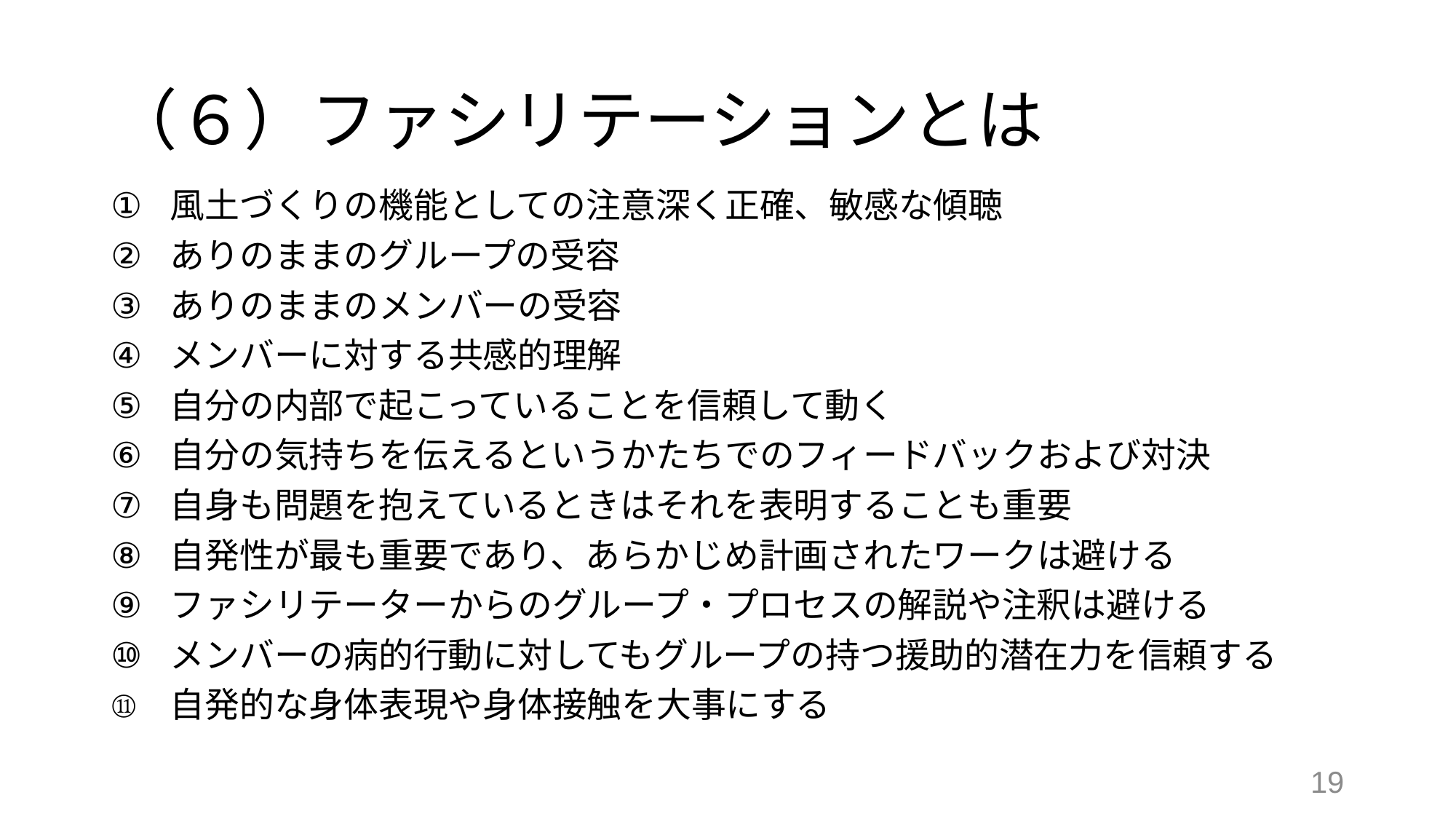

# （６）ファシリテーションとは
風土づくりの機能としての注意深く正確、敏感な傾聴
ありのままのグループの受容
ありのままのメンバーの受容
メンバーに対する共感的理解
自分の内部で起こっていることを信頼して動く
自分の気持ちを伝えるというかたちでのフィードバックおよび対決
自身も問題を抱えているときはそれを表明することも重要
自発性が最も重要であり、あらかじめ計画されたワークは避ける
ファシリテーターからのグループ・プロセスの解説や注釈は避ける
メンバーの病的行動に対してもグループの持つ援助的潜在力を信頼する
自発的な身体表現や身体接触を大事にする

19